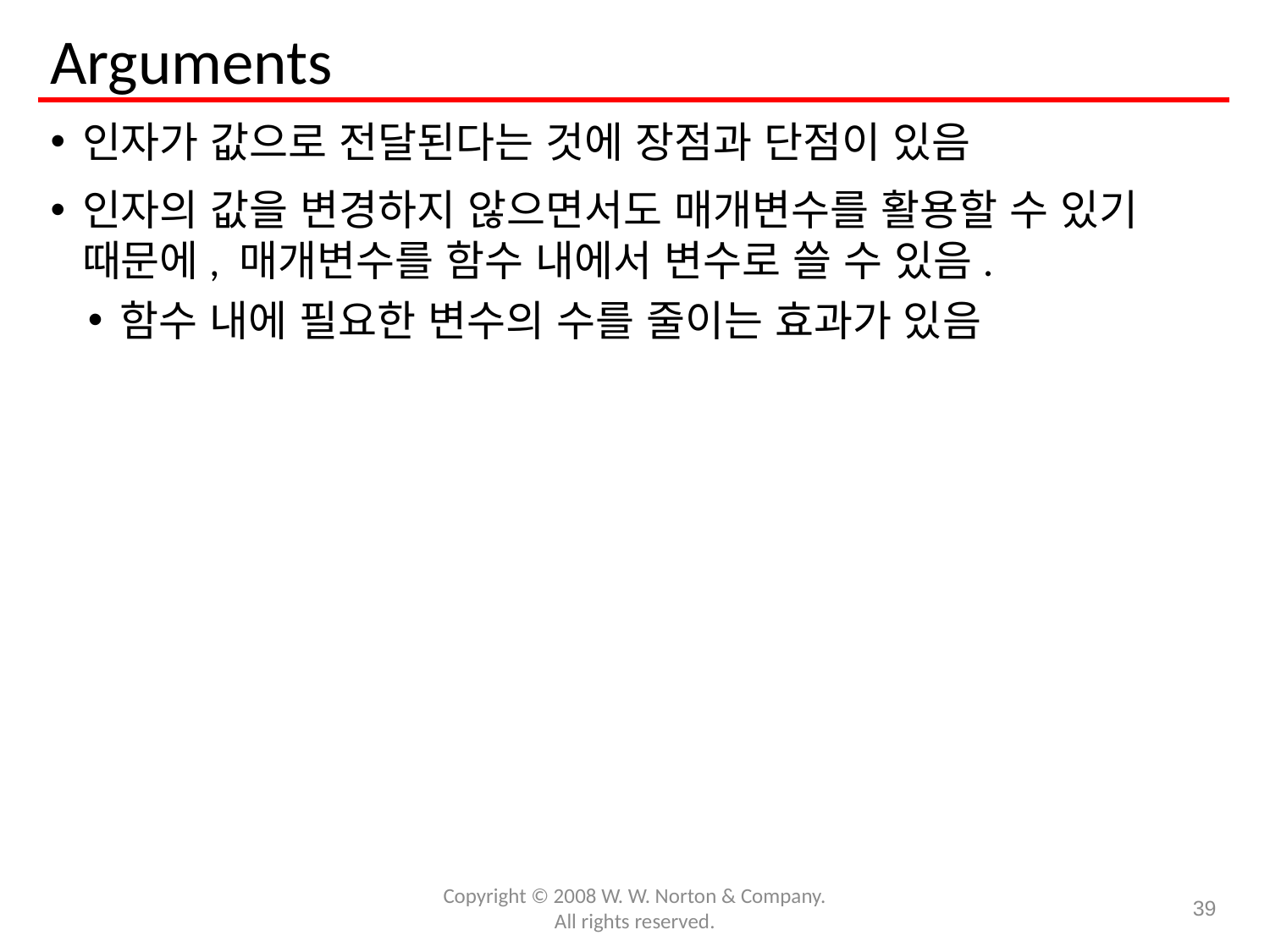

# Arguments
인자가 값으로 전달된다는 것에 장점과 단점이 있음
인자의 값을 변경하지 않으면서도 매개변수를 활용할 수 있기 때문에, 매개변수를 함수 내에서 변수로 쓸 수 있음.
함수 내에 필요한 변수의 수를 줄이는 효과가 있음
Copyright © 2008 W. W. Norton & Company.
All rights reserved.
39